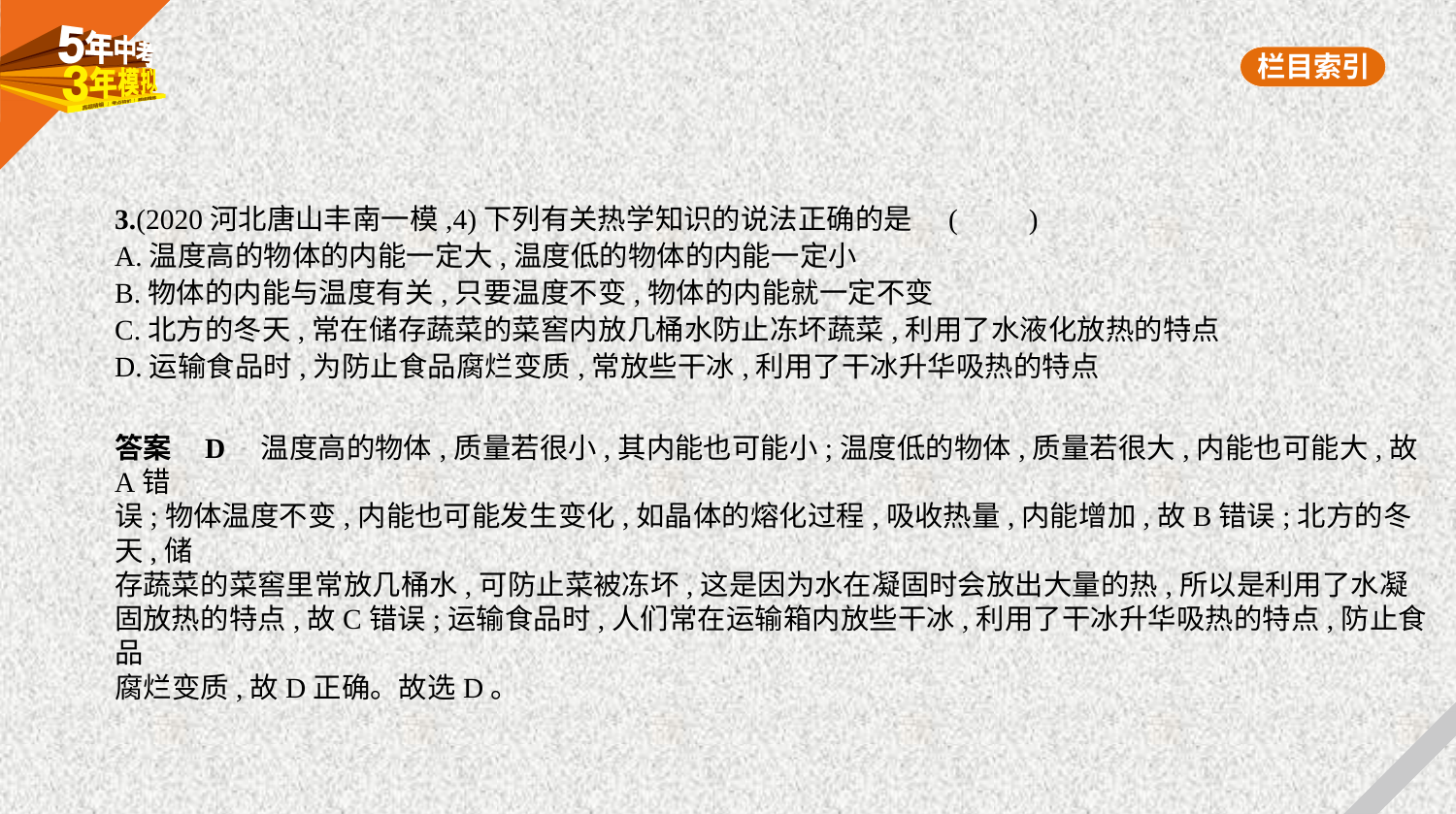

3.(2020河北唐山丰南一模,4)下列有关热学知识的说法正确的是 (　　)
A.温度高的物体的内能一定大,温度低的物体的内能一定小
B.物体的内能与温度有关,只要温度不变,物体的内能就一定不变
C.北方的冬天,常在储存蔬菜的菜窖内放几桶水防止冻坏蔬菜,利用了水液化放热的特点
D.运输食品时,为防止食品腐烂变质,常放些干冰,利用了干冰升华吸热的特点
答案    D　温度高的物体,质量若很小,其内能也可能小;温度低的物体,质量若很大,内能也可能大,故A错
误;物体温度不变,内能也可能发生变化,如晶体的熔化过程,吸收热量,内能增加,故B错误;北方的冬天,储
存蔬菜的菜窖里常放几桶水,可防止菜被冻坏,这是因为水在凝固时会放出大量的热,所以是利用了水凝
固放热的特点,故C错误;运输食品时,人们常在运输箱内放些干冰,利用了干冰升华吸热的特点,防止食品
腐烂变质,故D正确。故选D。